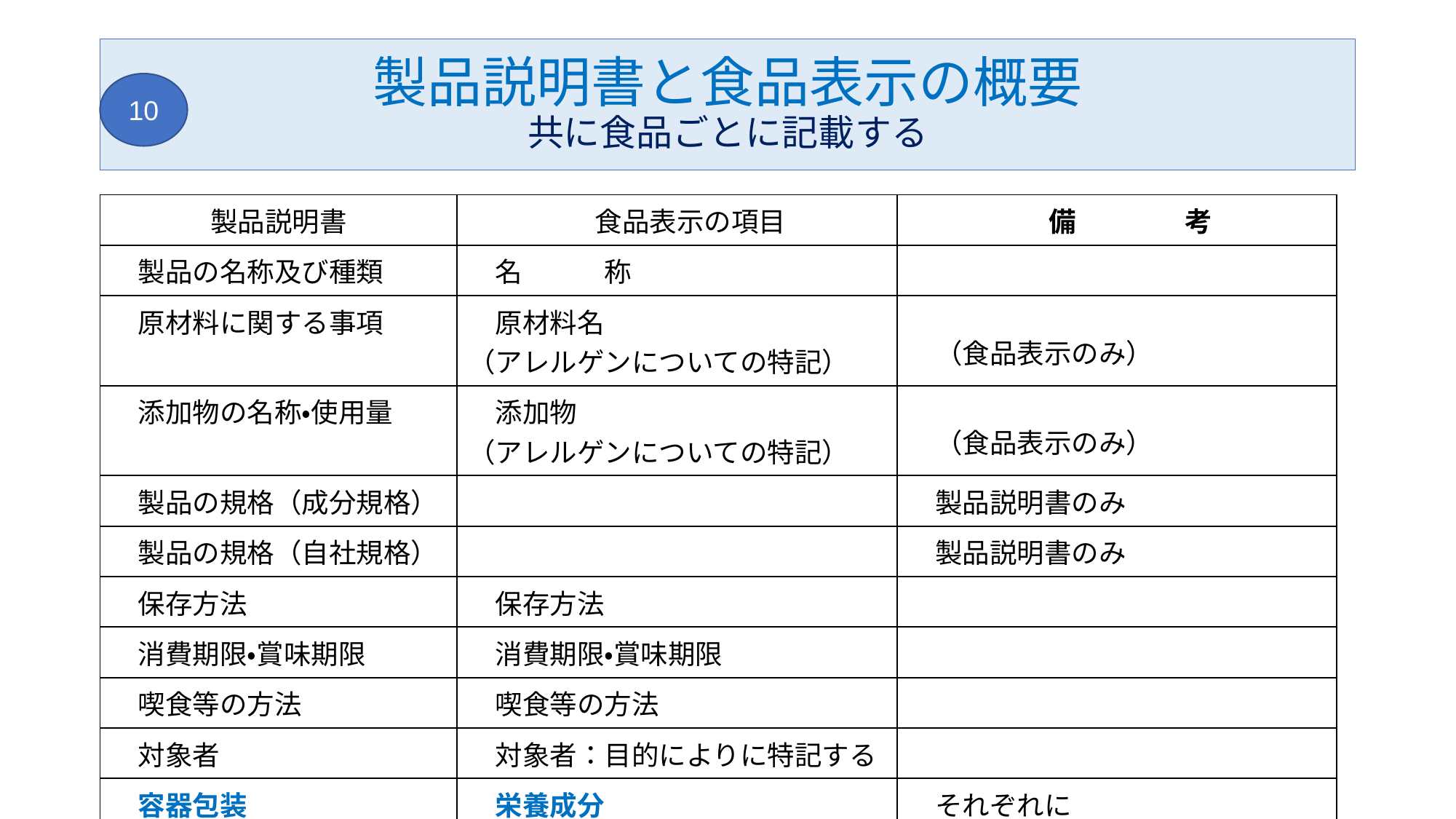

# 製品説明書と食品表示の概要 共に食品ごとに記載する
10
| 製品説明書 | 食品表示の項目 | 備　　　　考 |
| --- | --- | --- |
| 製品の名称及び種類 | 名　　　称 |  |
| 原材料に関する事項 | 原材料名 （アレルゲンについての特記） | （食品表示のみ） |
| 添加物の名称・使用量 | 添加物 （アレルゲンについての特記） | （食品表示のみ） |
| 製品の規格（成分規格） |  | 製品説明書のみ |
| 製品の規格（自社規格） |  | 製品説明書のみ |
| 保存方法 | 保存方法 |  |
| 消費期限・賞味期限 | 消費期限・賞味期限 |  |
| 喫食等の方法 | 喫食等の方法 |  |
| 対象者 | 対象者：目的によりに特記する |  |
| 容器包装 | 栄養成分 | それぞれに |